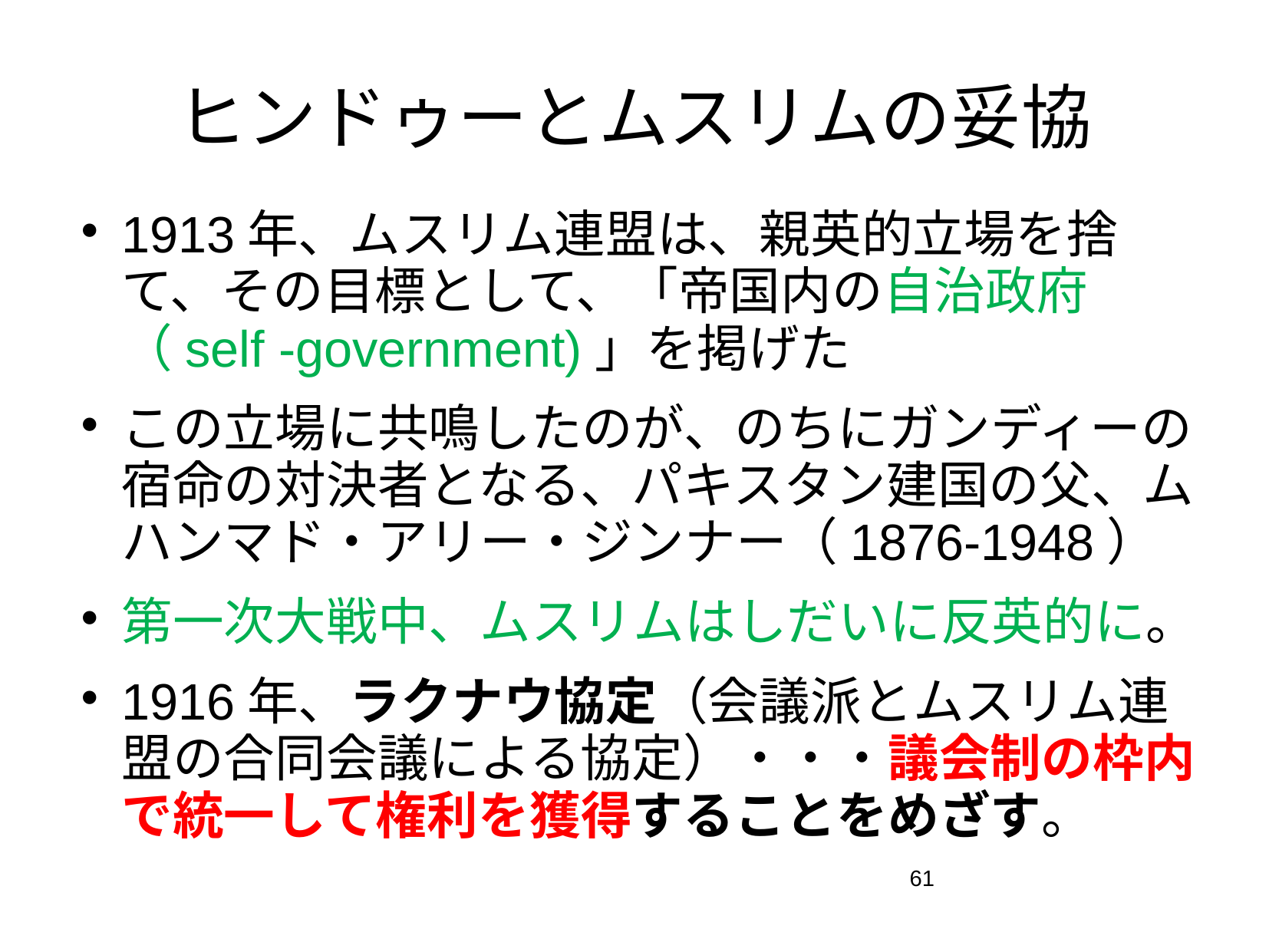

# ヒンドゥーとムスリムの妥協
1913年、ムスリム連盟は、親英的立場を捨て、その目標として、「帝国内の自治政府（self -government)」を掲げた
この立場に共鳴したのが、のちにガンディーの宿命の対決者となる、パキスタン建国の父、ムハンマド・アリー・ジンナー（1876-1948）
第一次大戦中、ムスリムはしだいに反英的に。
1916年、ラクナウ協定（会議派とムスリム連盟の合同会議による協定）・・・議会制の枠内で統一して権利を獲得することをめざす。
61